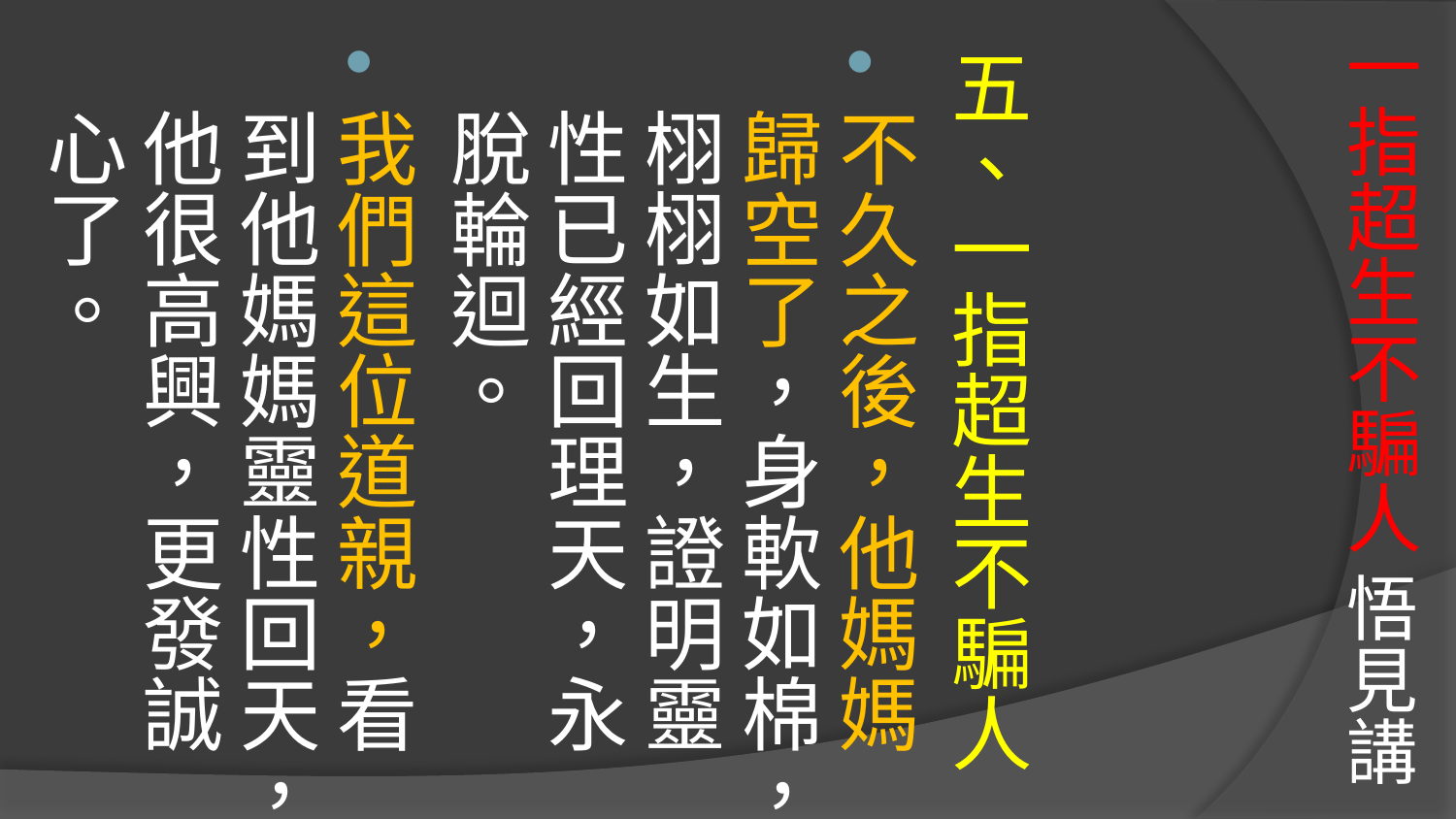

# 一指超生不騙人 悟見講
五、一指超生不騙人
不久之後，他媽媽歸空了，身軟如棉，栩栩如生，證明靈性已經回理天，永脫輪迴。
我們這位道親，看到他媽媽靈性回天，他很高興，更發誠心了。